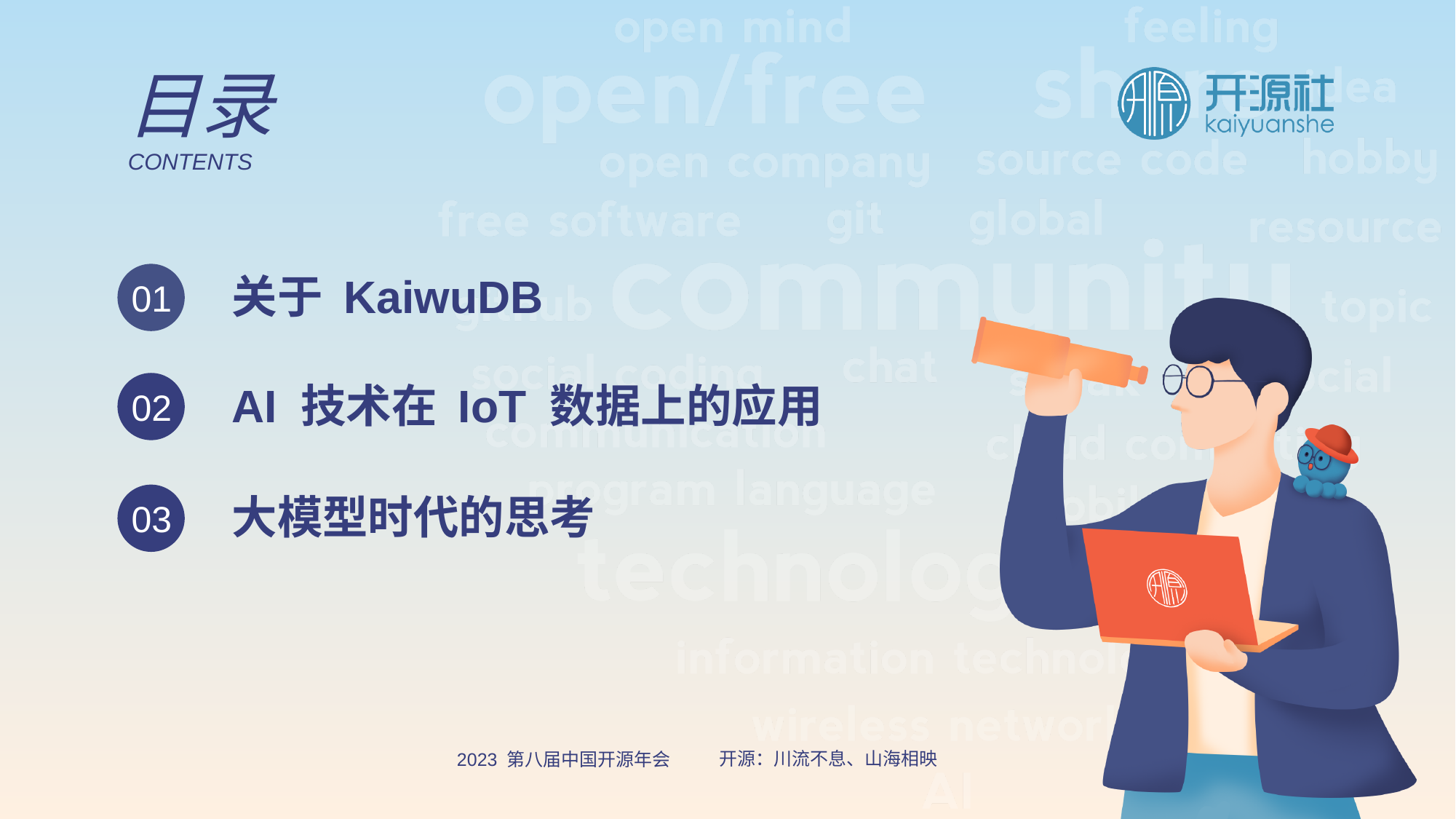

目录
CONTENTS

关于 KaiwuDB
01

AI 技术在 IoT 数据上的应用
02

大模型时代的思考
03